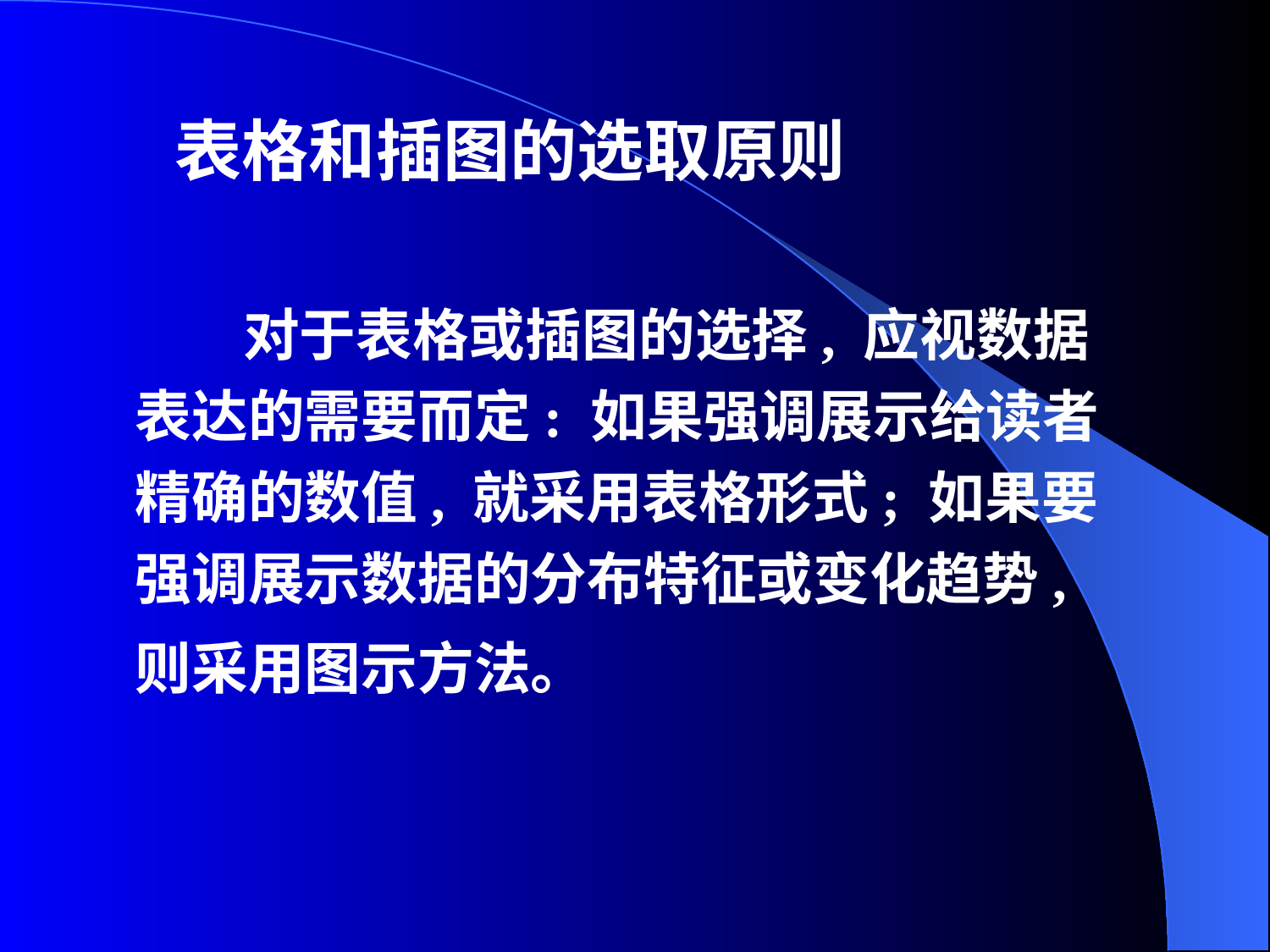

表格和插图的选取原则
           对于表格或插图的选择, 应视数据表达的需要而定: 如果强调展示给读者精确的数值, 就采用表格形式; 如果要强调展示数据的分布特征或变化趋势, 则采用图示方法。